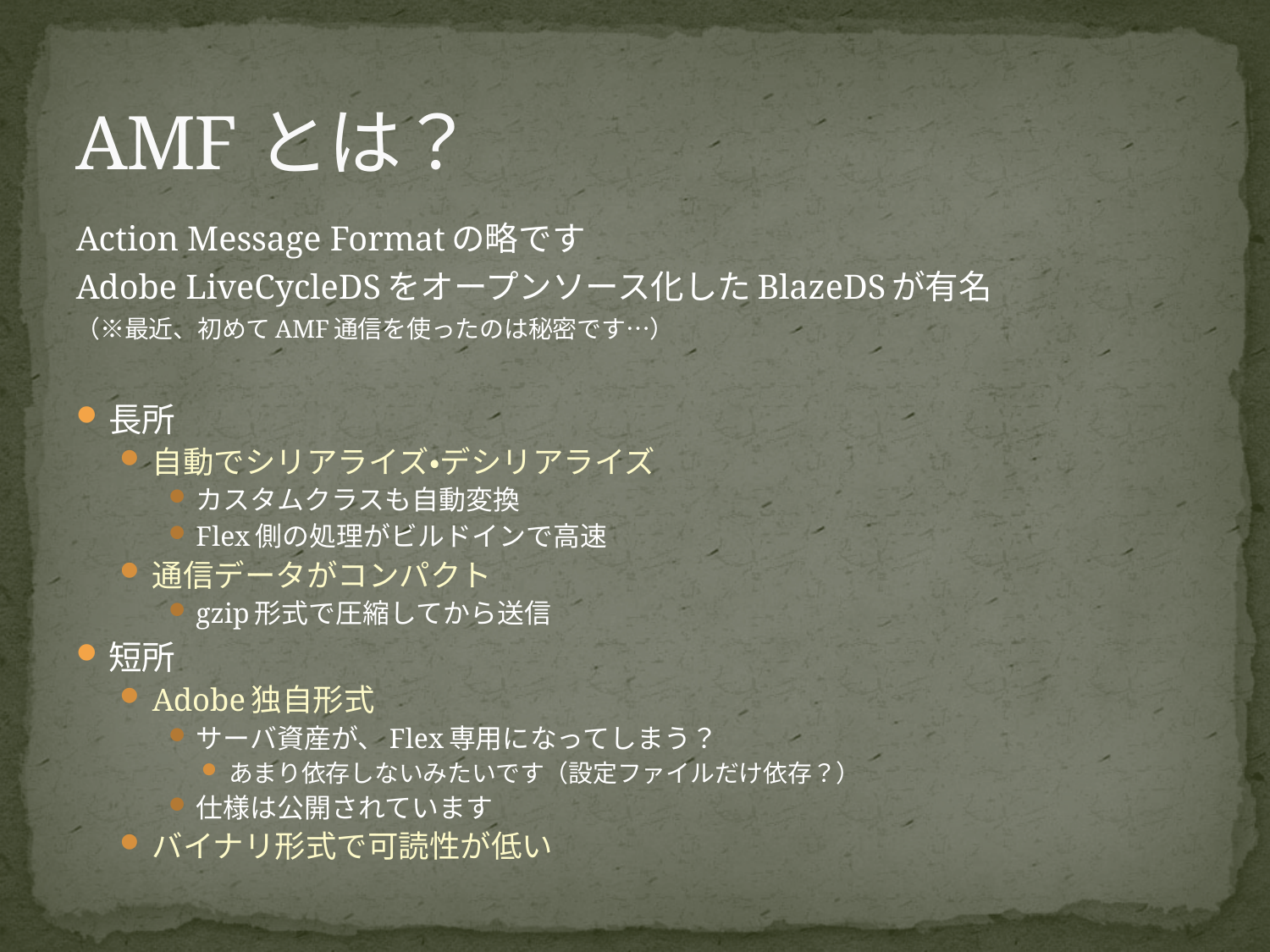

# AMFとは？
Action Message Formatの略です
Adobe LiveCycleDSをオープンソース化したBlazeDSが有名
（※最近、初めてAMF通信を使ったのは秘密です…）

長所
自動でシリアライズ・デシリアライズ
カスタムクラスも自動変換
Flex側の処理がビルドインで高速
通信データがコンパクト
gzip形式で圧縮してから送信
短所
Adobe独自形式
サーバ資産が、Flex専用になってしまう？
あまり依存しないみたいです（設定ファイルだけ依存？）
仕様は公開されています
バイナリ形式で可読性が低い